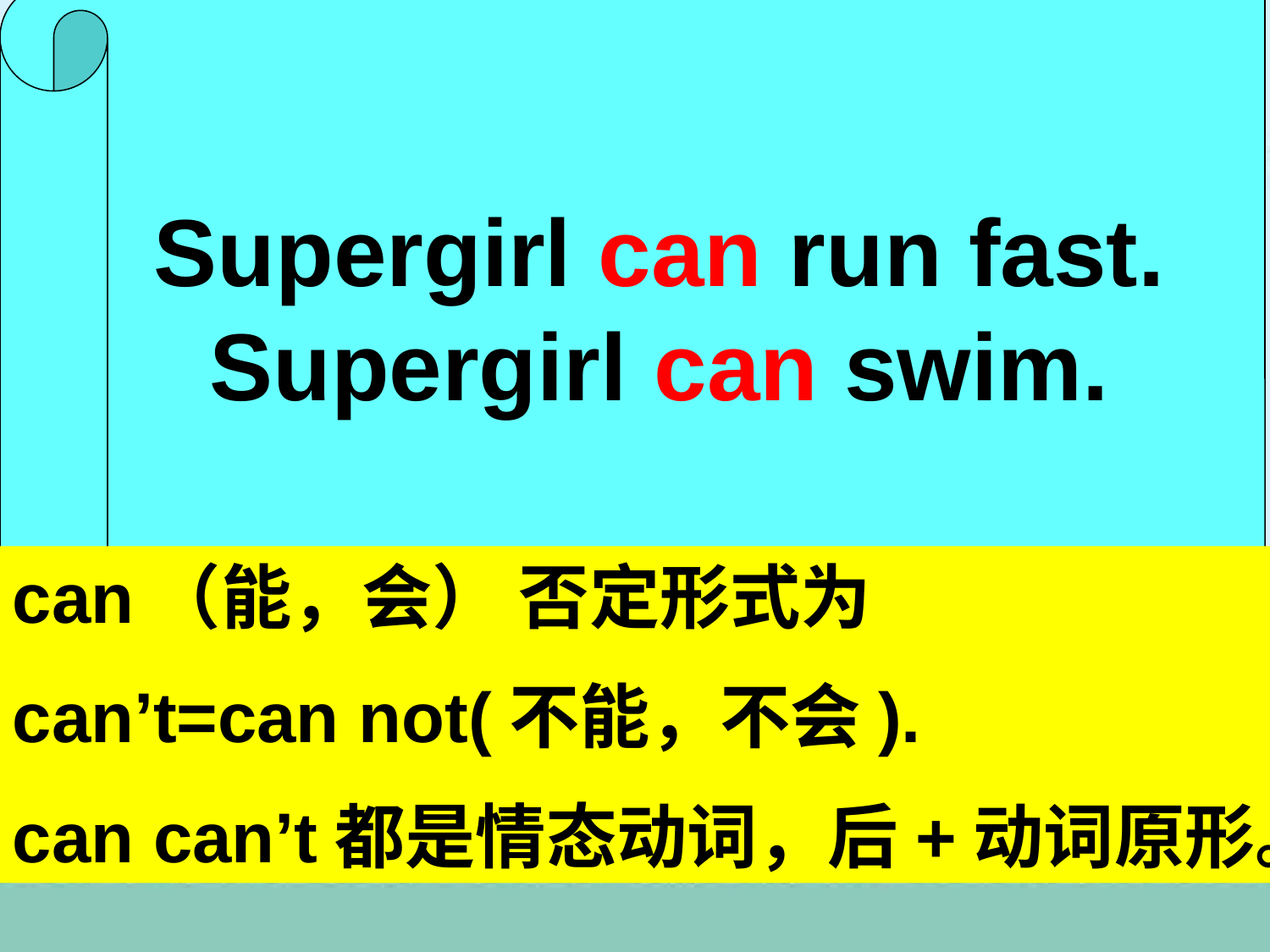

Supergirl can run fast.
Supergirl can swim.

can（能，会） 否定形式为
can’t=can not(不能，不会).
can can’t都是情态动词，后+动词原形。